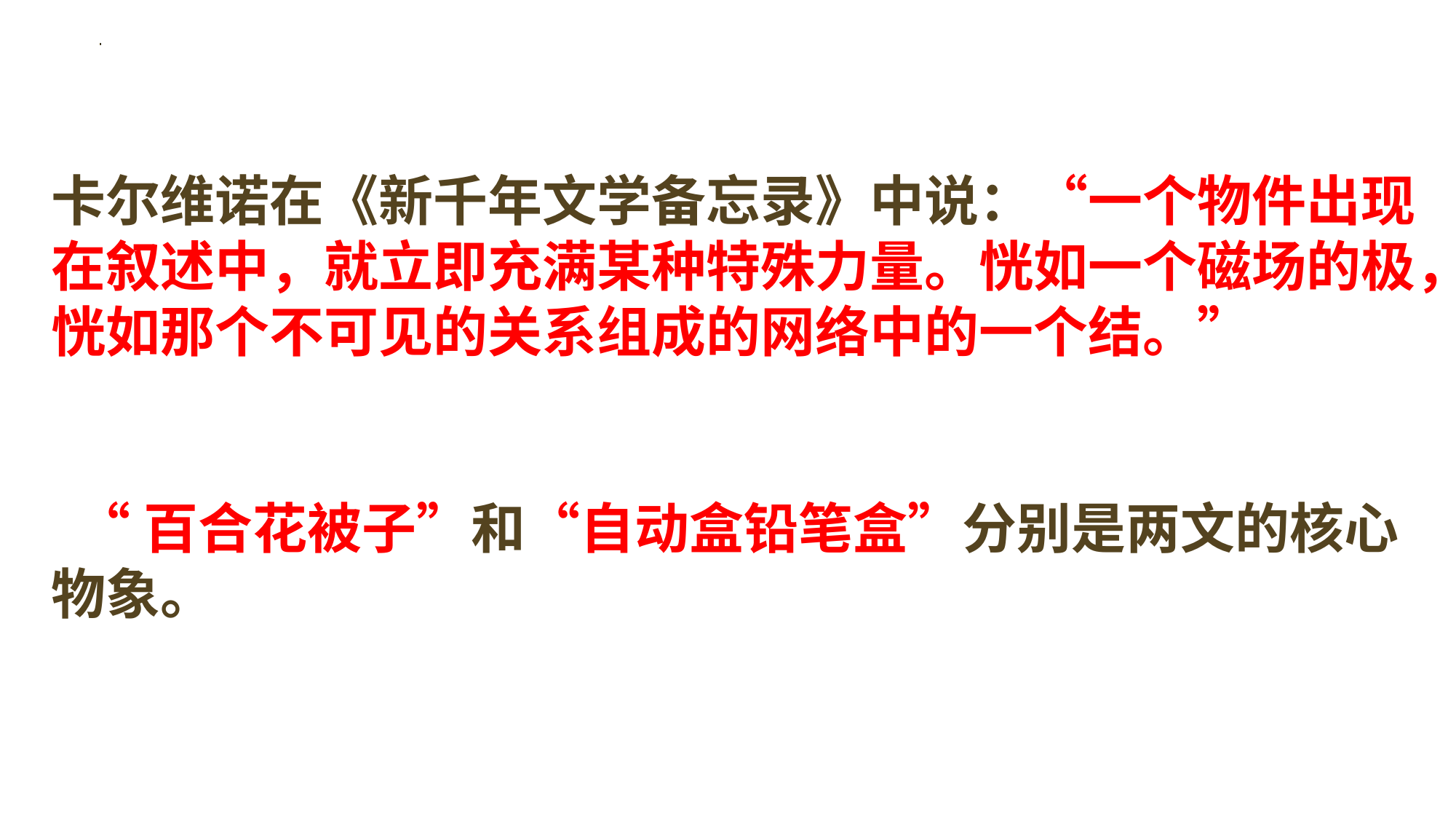

卡尔维诺在《新千年文学备忘录》中说：“一个物件出现在叙述中，就立即充满某种特殊力量。恍如一个磁场的极，恍如那个不可见的关系组成的网络中的一个结。”

  “百合花被子”和“自动盒铅笔盒”分别是两文的核心物象。